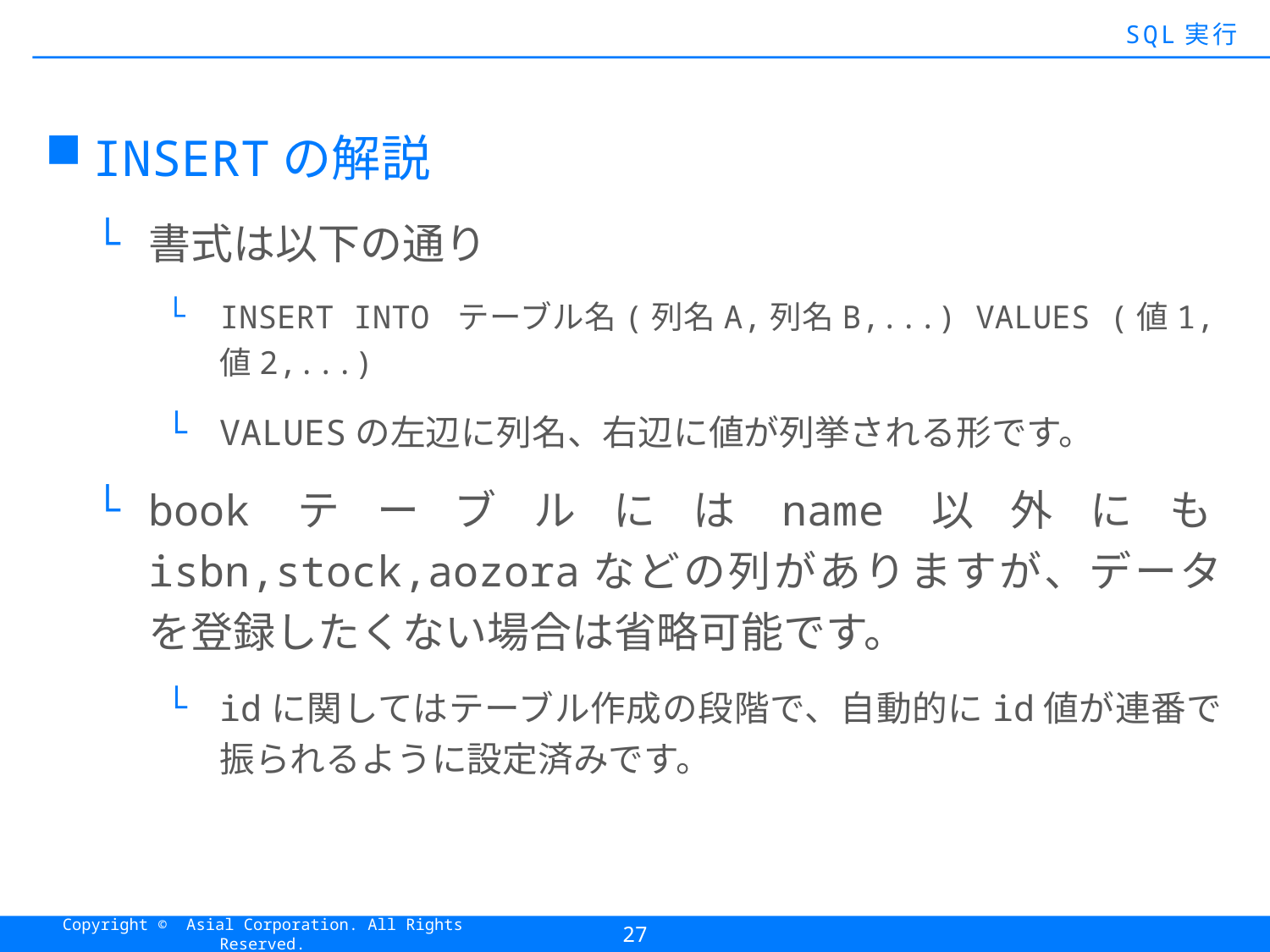

#
SQL実行
INSERTの解説
書式は以下の通り
INSERT INTO テーブル名(列名A,列名B,...) VALUES (値1,値2,...)
VALUESの左辺に列名、右辺に値が列挙される形です。
bookテーブルにはname以外にもisbn,stock,aozoraなどの列がありますが、データを登録したくない場合は省略可能です。
idに関してはテーブル作成の段階で、自動的にid値が連番で振られるように設定済みです。

27